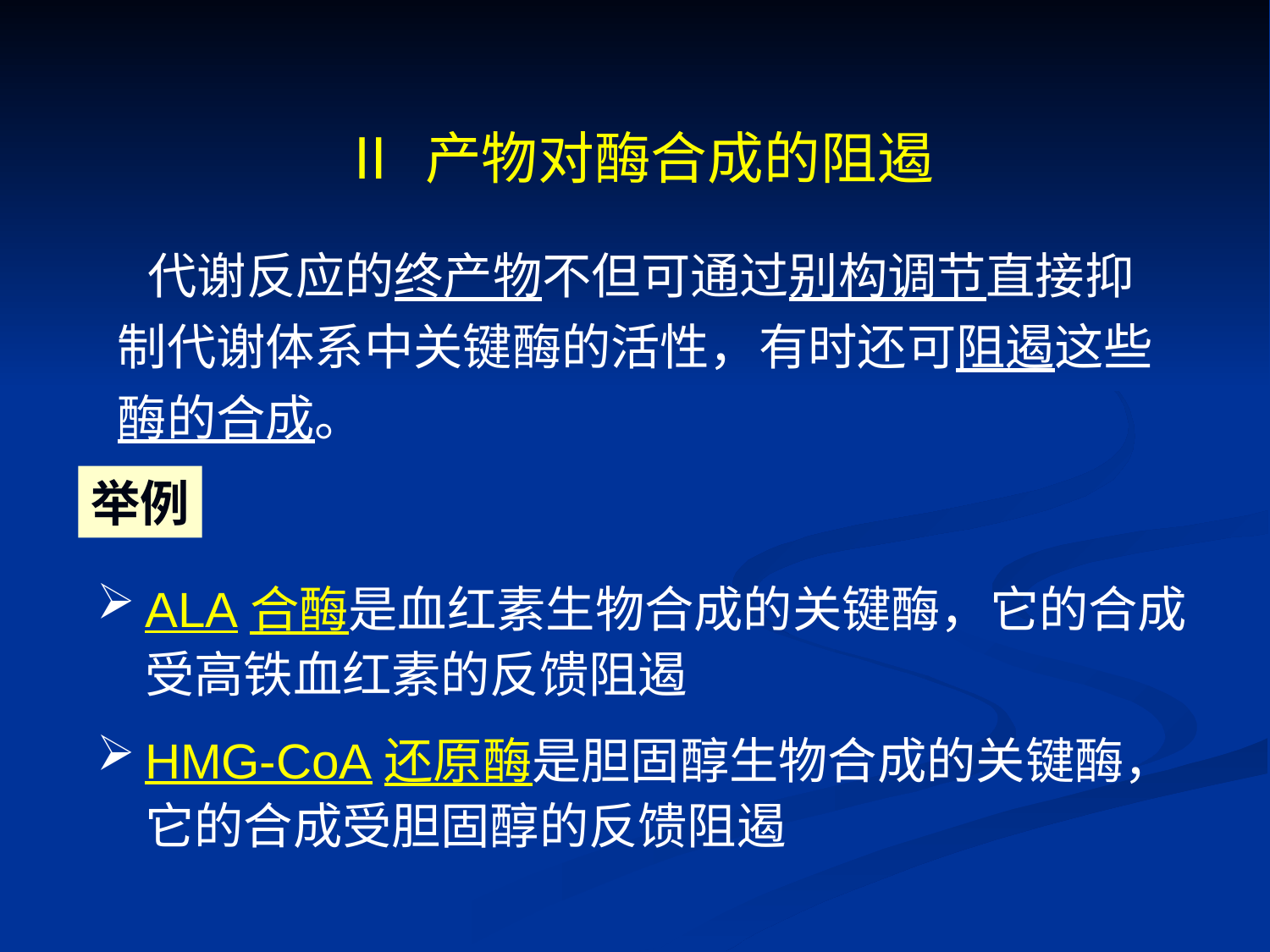

Ⅱ 产物对酶合成的阻遏
      代谢反应的终产物不但可通过别构调节直接抑制代谢体系中关键酶的活性，有时还可阻遏这些酶的合成。
举例
ALA合酶是血红素生物合成的关键酶，它的合成受高铁血红素的反馈阻遏
HMG-CoA还原酶是胆固醇生物合成的关键酶，  它的合成受胆固醇的反馈阻遏